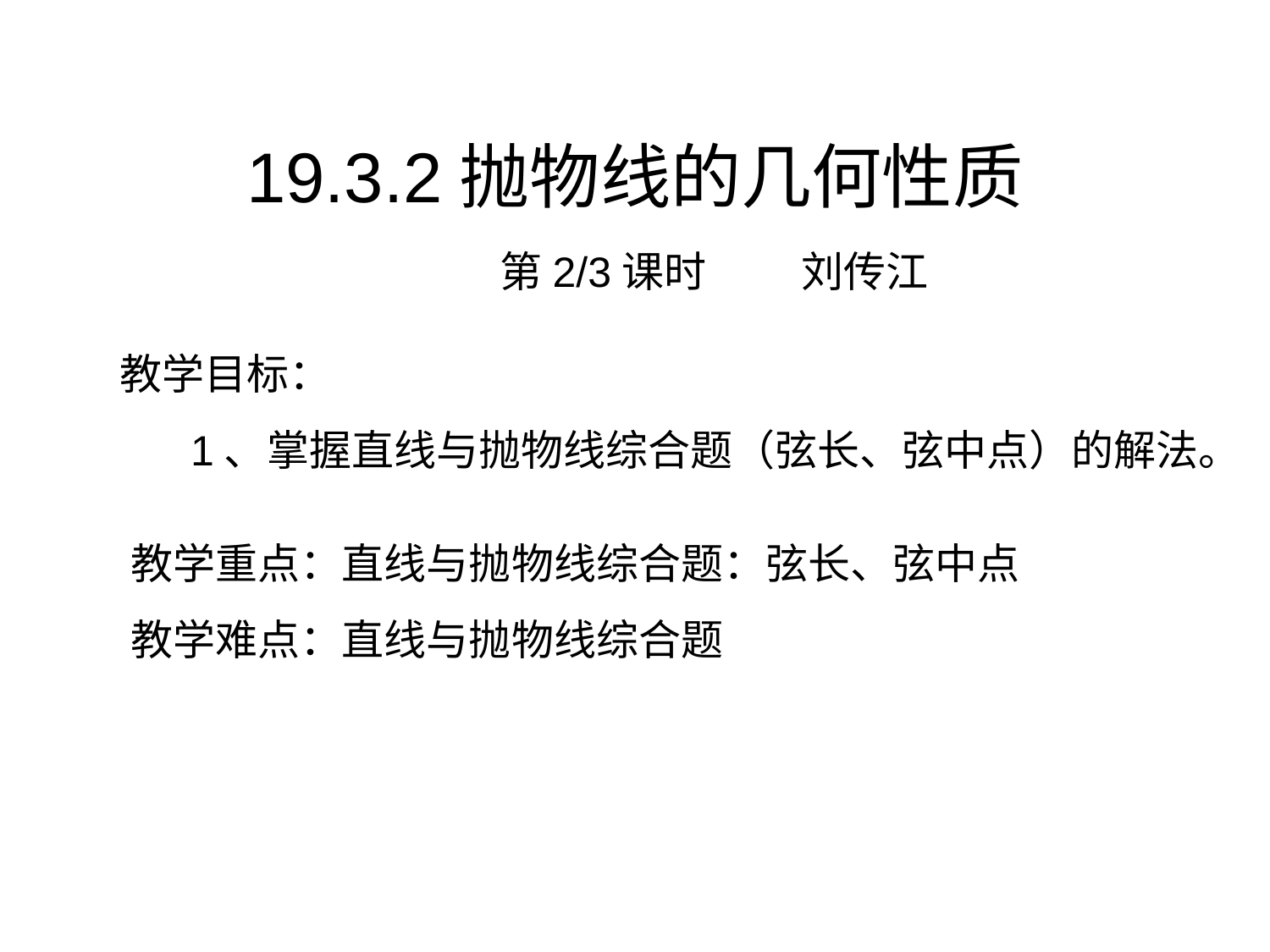

# 19.3.2抛物线的几何性质 第2/3课时          刘传江
教学目标：
        1、掌握直线与抛物线综合题（弦长、弦中点）的解法。
教学重点：直线与抛物线综合题：弦长、弦中点
教学难点：直线与抛物线综合题